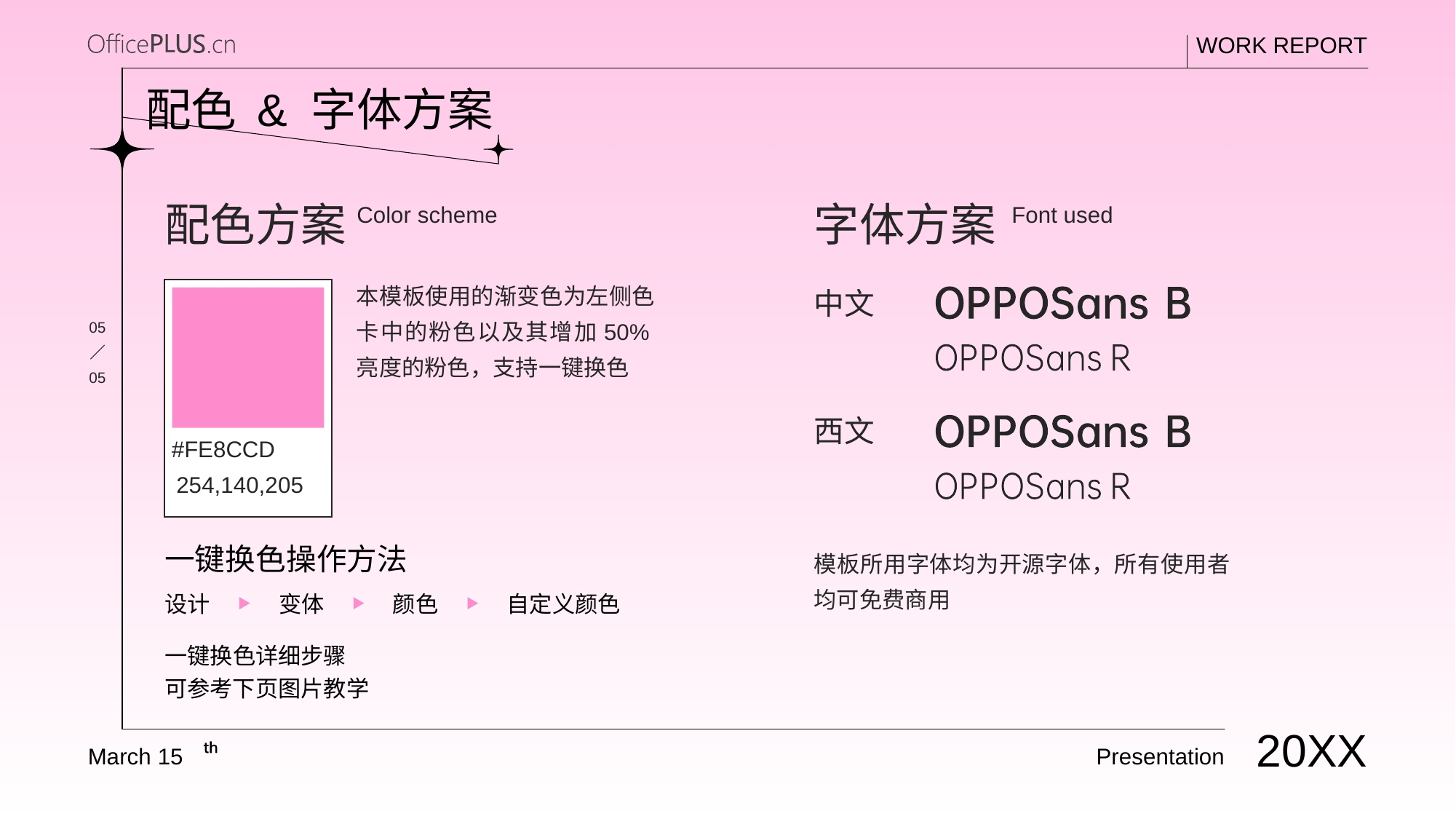

配色 & 字体方案

配色方案
字体方案
Color scheme
Font used
本模板使用的渐变色为左侧色卡中的粉色以及其增加50%亮度的粉色，支持一键换色

中文

05

05
西文

#FE8CCD
254,140,205

一键换色操作方法
模板所用字体均为开源字体，所有使用者均可免费商用
设计
变体
颜色
自定义颜色

一键换色详细步骤
可参考下页图片教学
20XX

March 15
#FE8CCD
254,140,205